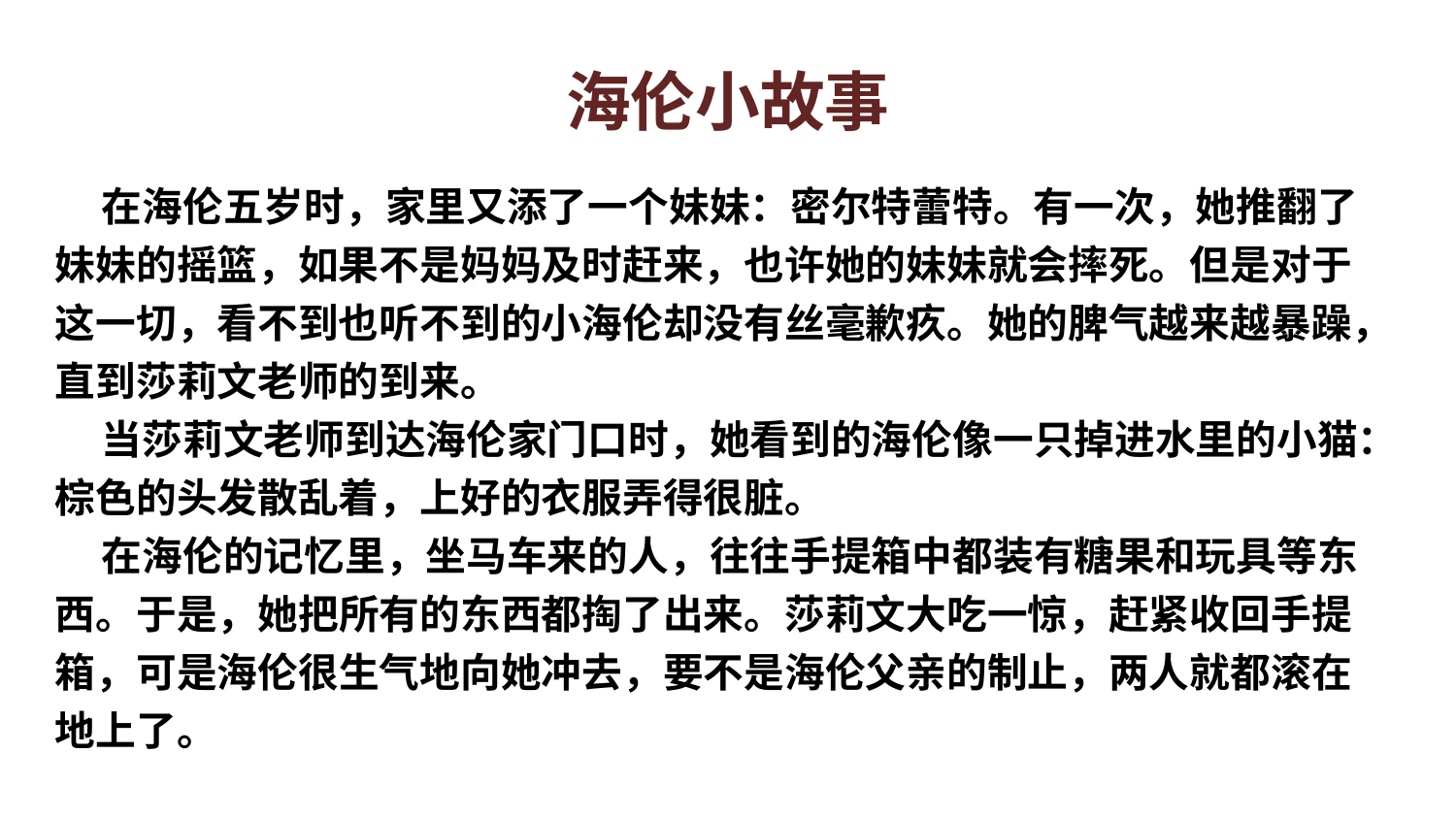

海伦小故事
    在海伦五岁时，家里又添了一个妹妹：密尔特蕾特。有一次，她推翻了妹妹的摇篮，如果不是妈妈及时赶来，也许她的妹妹就会摔死。但是对于这一切，看不到也听不到的小海伦却没有丝毫歉疚。她的脾气越来越暴躁，直到莎莉文老师的到来。
    当莎莉文老师到达海伦家门口时，她看到的海伦像一只掉进水里的小猫：棕色的头发散乱着，上好的衣服弄得很脏。
    在海伦的记忆里，坐马车来的人，往往手提箱中都装有糖果和玩具等东西。于是，她把所有的东西都掏了出来。莎莉文大吃一惊，赶紧收回手提箱，可是海伦很生气地向她冲去，要不是海伦父亲的制止，两人就都滚在地上了。